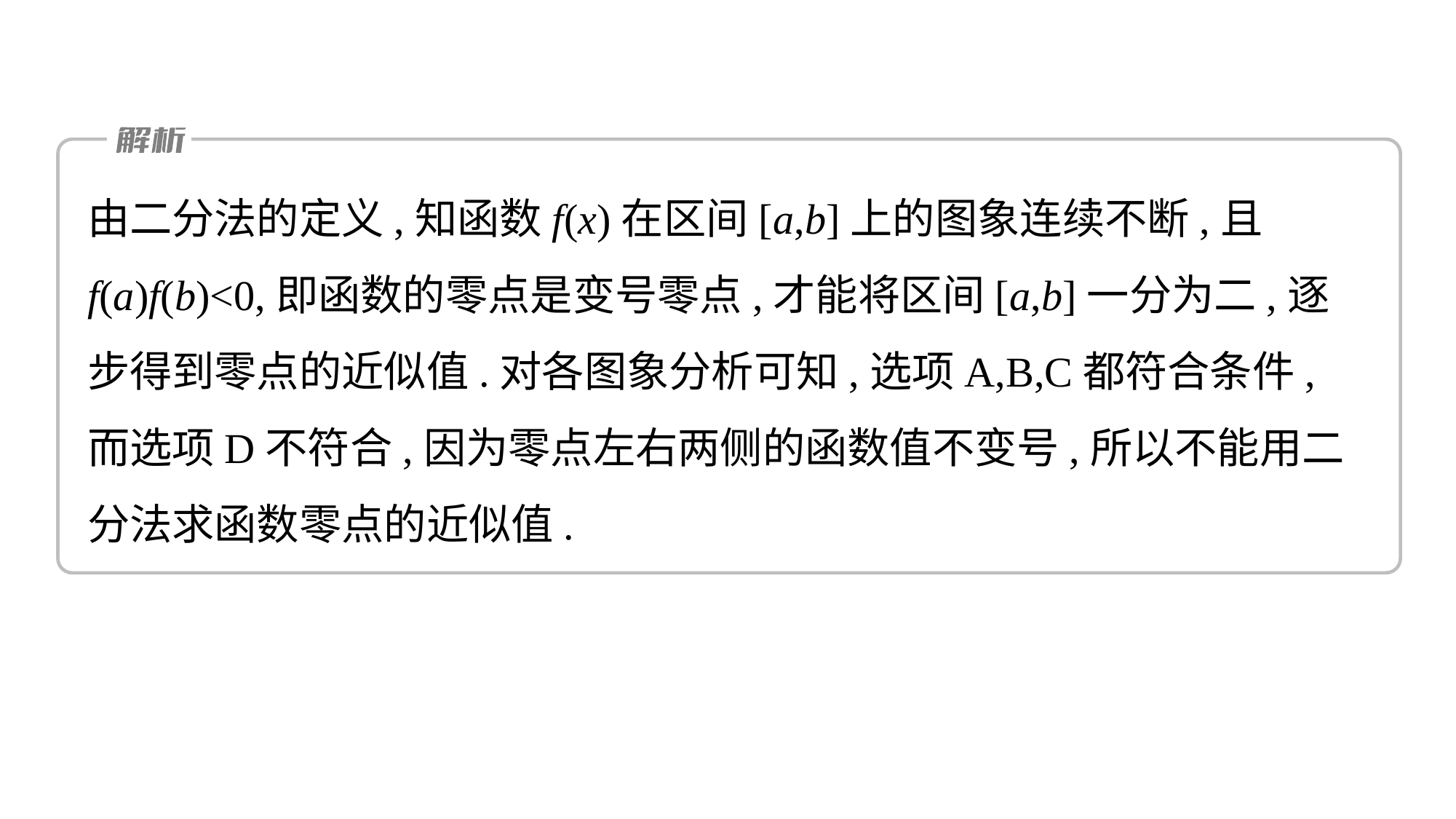

由二分法的定义,知函数f(x)在区间[a,b]上的图象连续不断,且f(a)f(b)<0,即函数的零点是变号零点,才能将区间[a,b]一分为二,逐步得到零点的近似值.对各图象分析可知,选项A,B,C都符合条件,而选项D不符合,因为零点左右两侧的函数值不变号,所以不能用二分法求函数零点的近似值.